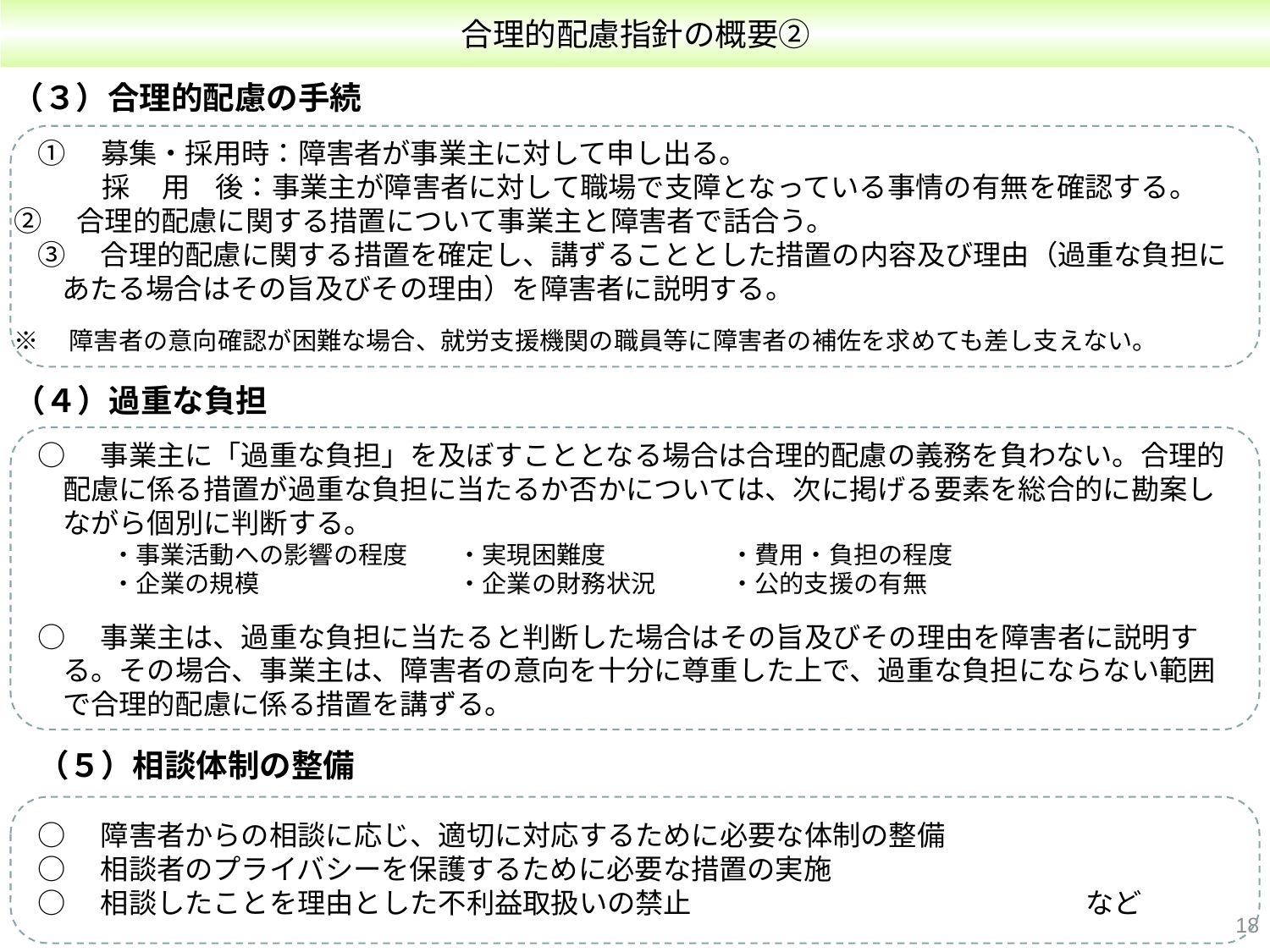

合理的配慮指針の概要②
（３）合理的配慮の手続

①　募集・採用時：障害者が事業主に対して申し出る。
　　 採     用    後：事業主が障害者に対して職場で支障となっている事情の有無を確認する。
②　合理的配慮に関する措置について事業主と障害者で話合う。
③　合理的配慮に関する措置を確定し、講ずることとした措置の内容及び理由（過重な負担にあたる場合はその旨及びその理由）を障害者に説明する。

※　障害者の意向確認が困難な場合、就労支援機関の職員等に障害者の補佐を求めても差し支えない。

（４）過重な負担

○　事業主に「過重な負担」を及ぼすこととなる場合は合理的配慮の義務を負わない。合理的配慮に係る措置が過重な負担に当たるか否かについては、次に掲げる要素を総合的に勘案しながら個別に判断する。
　　・事業活動への影響の程度　　・実現困難度　　　　　・費用・負担の程度
　　・企業の規模　　　　　　　　・企業の財務状況　　　・公的支援の有無

○　事業主は、過重な負担に当たると判断した場合はその旨及びその理由を障害者に説明する。その場合、事業主は、障害者の意向を十分に尊重した上で、過重な負担にならない範囲で合理的配慮に係る措置を講ずる。

（５）相談体制の整備

○　障害者からの相談に応じ、適切に対応するために必要な体制の整備
○　相談者のプライバシーを保護するために必要な措置の実施
○　相談したことを理由とした不利益取扱いの禁止　　　　　　　　　　　　　　など

18